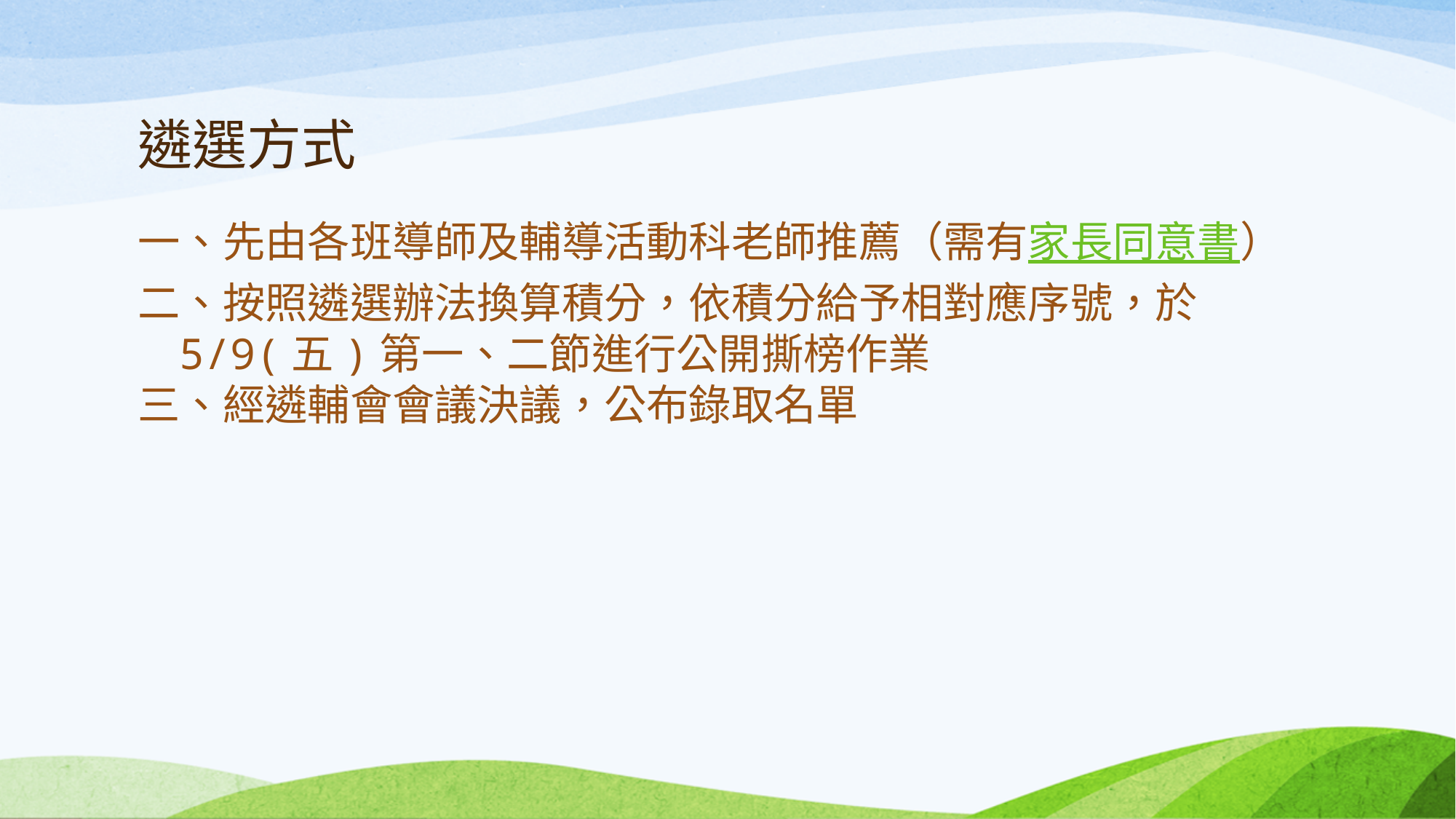

# 遴選方式
一、先由各班導師及輔導活動科老師推薦（需有家長同意書）
二、按照遴選辦法換算積分，依積分給予相對應序號，於5/9(五)第一、二節進行公開撕榜作業
三、經遴輔會會議決議，公布錄取名單